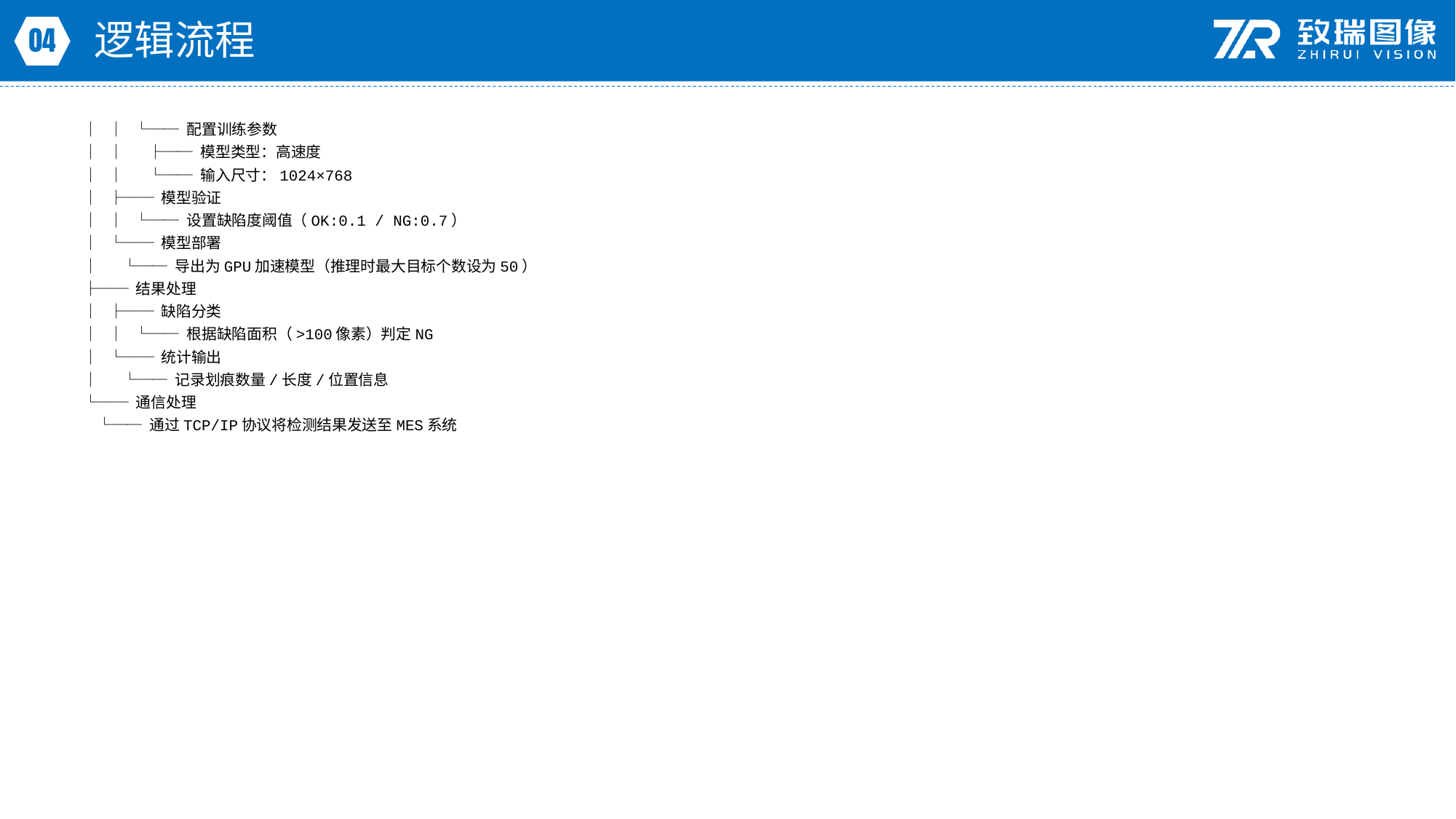

逻辑流程
04

│   │   └── 配置训练参数
│   │       ├── 模型类型：高速度
│   │       └── 输入尺寸：1024×768
│   ├── 模型验证
│   │   └── 设置缺陷度阈值（OK:0.1 / NG:0.7）
│   └── 模型部署
│       └── 导出为GPU加速模型（推理时最大目标个数设为50）
├── 结果处理
│   ├── 缺陷分类
│   │   └── 根据缺陷面积（>100像素）判定NG
│   └── 统计输出
│       └── 记录划痕数量/长度/位置信息
└── 通信处理
    └── 通过TCP/IP协议将检测结果发送至MES系统